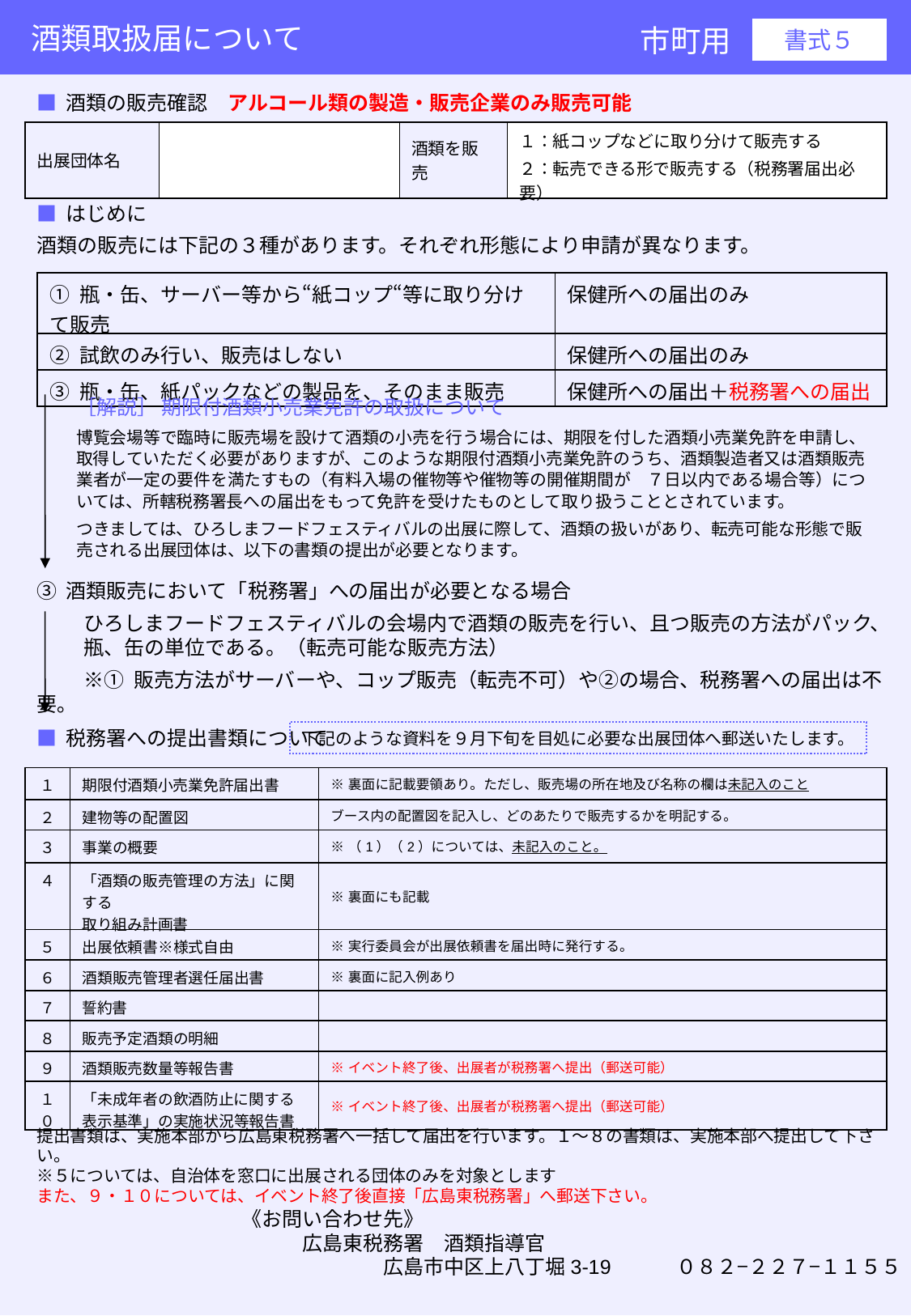

酒類取扱届について
市町用
書式５
■ 酒類の販売確認　アルコール類の製造・販売企業のみ販売可能
| 出展団体名 |  | 酒類を販売 | １：紙コップなどに取り分けて販売する ２：転売できる形で販売する（税務署届出必要） |
| --- | --- | --- | --- |
■ はじめに
酒類の販売には下記の３種があります。それぞれ形態により申請が異なります。
| ① 瓶・缶、サーバー等から“紙コップ“等に取り分けて販売 | 保健所への届出のみ |
| --- | --- |
| ② 試飲のみ行い、販売はしない | 保健所への届出のみ |
| ③ 瓶・缶、紙パックなどの製品を、そのまま販売 | 保健所への届出＋税務署への届出 |
［解説］ 期限付酒類小売業免許の取扱について
博覧会場等で臨時に販売場を設けて酒類の小売を行う場合には、期限を付した酒類小売業免許を申請し、取得していただく必要がありますが、このような期限付酒類小売業免許のうち、酒類製造者又は酒類販売業者が一定の要件を満たすもの（有料入場の催物等や催物等の開催期間が　７日以内である場合等）については、所轄税務署長への届出をもって免許を受けたものとして取り扱うこととされています。
つきましては、ひろしまフードフェスティバルの出展に際して、酒類の扱いがあり、転売可能な形態で販売される出展団体は、以下の書類の提出が必要となります。

③ 酒類販売において「税務署」への届出が必要となる場合
	ひろしまフードフェスティバルの会場内で酒類の販売を行い、且つ販売の方法がパック、
	瓶、缶の単位である。（転売可能な販売方法）
	※① 販売方法がサーバーや、コップ販売（転売不可）や②の場合、税務署への届出は不要｡

■ 税務署への提出書類について
下記のような資料を９月下旬を目処に必要な出展団体へ郵送いたします。
| １ | 期限付酒類小売業免許届出書 | ※裏面に記載要領あり。ただし、販売場の所在地及び名称の欄は未記入のこと |
| --- | --- | --- |
| ２ | 建物等の配置図 | ブース内の配置図を記入し、どのあたりで販売するかを明記する。 |
| ３ | 事業の概要 | ※（1）（2）については、未記入のこと。 |
| ４ | 「酒類の販売管理の方法」に関する 取り組み計画書 | ※裏面にも記載 |
| ５ | 出展依頼書※様式自由 | ※実行委員会が出展依頼書を届出時に発行する。 |
| ６ | 酒類販売管理者選任届出書 | ※裏面に記入例あり |
| ７ | 誓約書 |  |
| ８ | 販売予定酒類の明細 |  |
| ９ | 酒類販売数量等報告書 | ※イベント終了後、出展者が税務署へ提出（郵送可能） |
| １０ | 「未成年者の飲酒防止に関する 表示基準」の実施状況等報告書 | ※イベント終了後、出展者が税務署へ提出（郵送可能） |
提出書類は、実施本部から広島東税務署へ一括して届出を行います。１〜８の書類は、実施本部へ提出して下さい。
※５については、自治体を窓口に出展される団体のみを対象とします
また、９・１０については、イベント終了後直接「広島東税務署」へ郵送下さい。
《お問い合わせ先》
　　　広島東税務署　酒類指導官
　　　　　　　広島市中区上八丁堀3-19　　　０８２−２２７−１１５５